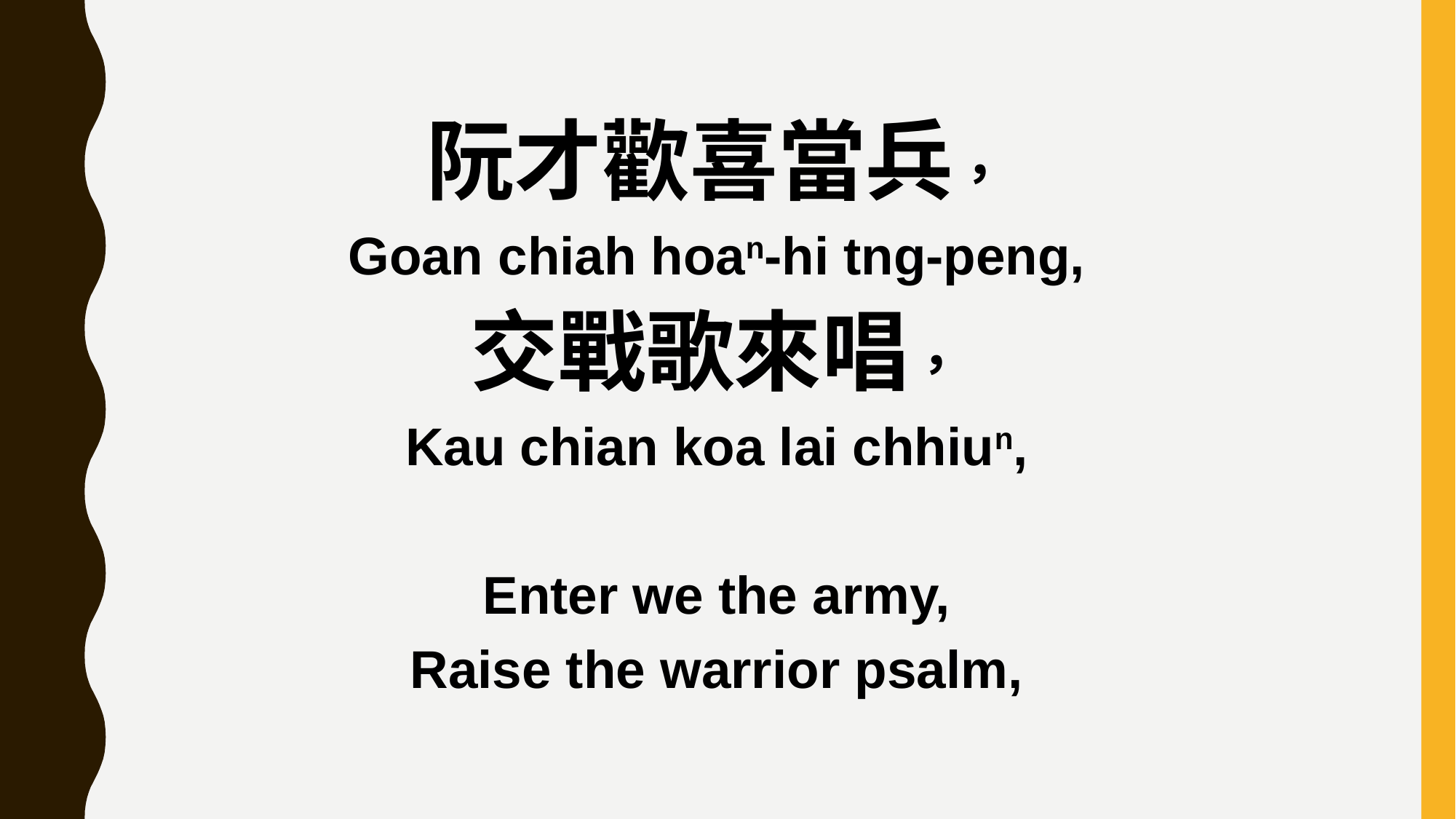

阮才歡喜當兵，
Goan chiah hoan-hi tng-peng,
交戰歌來唱，
Kau chian koa lai chhiun,

Enter we the army,
Raise the warrior psalm,